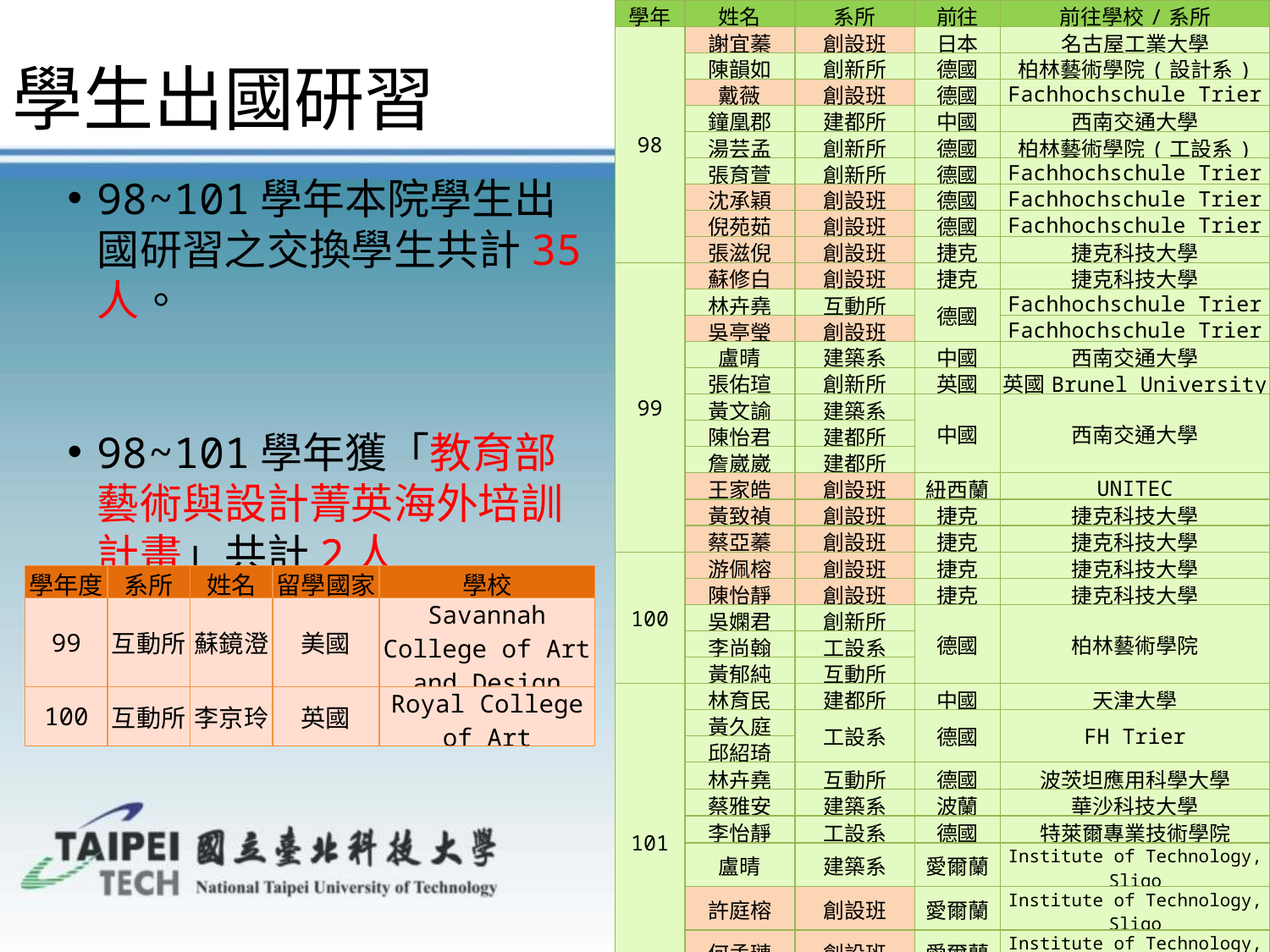

| 學年 | 姓名 | 系所 | 前往 | 前往學校/系所 |
| --- | --- | --- | --- | --- |
| 98 | 謝宜蓁 | 創設班 | 日本 | 名古屋工業大學 |
|  | 陳韻如 | 創新所 | 德國 | 柏林藝術學院(設計系) |
|  | 戴薇 | 創設班 | 德國 | Fachhochschule Trier |
|  | 鐘凰郡 | 建都所 | 中國 | 西南交通大學 |
|  | 湯芸孟 | 創新所 | 德國 | 柏林藝術學院(工設系) |
|  | 張育萱 | 創新所 | 德國 | Fachhochschule Trier |
|  | 沈承穎 | 創設班 | 德國 | Fachhochschule Trier |
|  | 倪苑茹 | 創設班 | 德國 | Fachhochschule Trier |
|  | 張滋倪 | 創設班 | 捷克 | 捷克科技大學 |
| 99 | 蘇修白 | 創設班 | 捷克 | 捷克科技大學 |
|  | 林卉堯 | 互動所 | 德國 | Fachhochschule Trier |
|  | 吳亭瑩 | 創設班 |  | Fachhochschule Trier |
|  | 盧晴 | 建築系 | 中國 | 西南交通大學 |
|  | 張佑瑄 | 創新所 | 英國 | 英國Brunel University |
|  | 黃文諭 | 建築系 | 中國 | 西南交通大學 |
|  | 陳怡君 | 建都所 |  |  |
|  | 詹崴崴 | 建都所 |  |  |
|  | 王家皓 | 創設班 | 紐西蘭 | UNITEC |
|  | 黃致禎 | 創設班 | 捷克 | 捷克科技大學 |
|  | 蔡亞蓁 | 創設班 | 捷克 | 捷克科技大學 |
| 100 | 游佩榕 | 創設班 | 捷克 | 捷克科技大學 |
|  | 陳怡靜 | 創設班 | 捷克 | 捷克科技大學 |
|  | 吳嫻君 | 創新所 | 德國 | 柏林藝術學院 |
|  | 李尚翰 | 工設系 |  |  |
|  | 黃郁純 | 互動所 |  |  |
| 101 | 林育民 | 建都所 | 中國 | 天津大學 |
|  | 黃久庭 | 工設系 | 德國 | FH Trier |
|  | 邱紹琦 |  |  |  |
|  | 林卉堯 | 互動所 | 德國 | 波茨坦應用科學大學 |
|  | 蔡雅安 | 建築系 | 波蘭 | 華沙科技大學 |
|  | 李怡靜 | 工設系 | 德國 | 特萊爾專業技術學院 |
|  | 盧晴 | 建築系 | 愛爾蘭 | Institute of Technology, Sligo |
|  | 許庭榕 | 創設班 | 愛爾蘭 | Institute of Technology, Sligo |
|  | 何孟璉 | 創設班 | 愛爾蘭 | Institute of Technology, Sligo |
|  | 梁惠閔 | 建築系 | 韓國 | 韓國梨花女子大學 |
學生出國研習
98~101學年本院學生出國研習之交換學生共計35人。

98~101學年獲「教育部藝術與設計菁英海外培訓計畫」共計2人
| 學年度 | 系所 | 姓名 | 留學國家 | 學校 |
| --- | --- | --- | --- | --- |
| 99 | 互動所 | 蘇鏡澄 | 美國 | Savannah College of Art and Design |
| 100 | 互動所 | 李京玲 | 英國 | Royal College of Art |
69